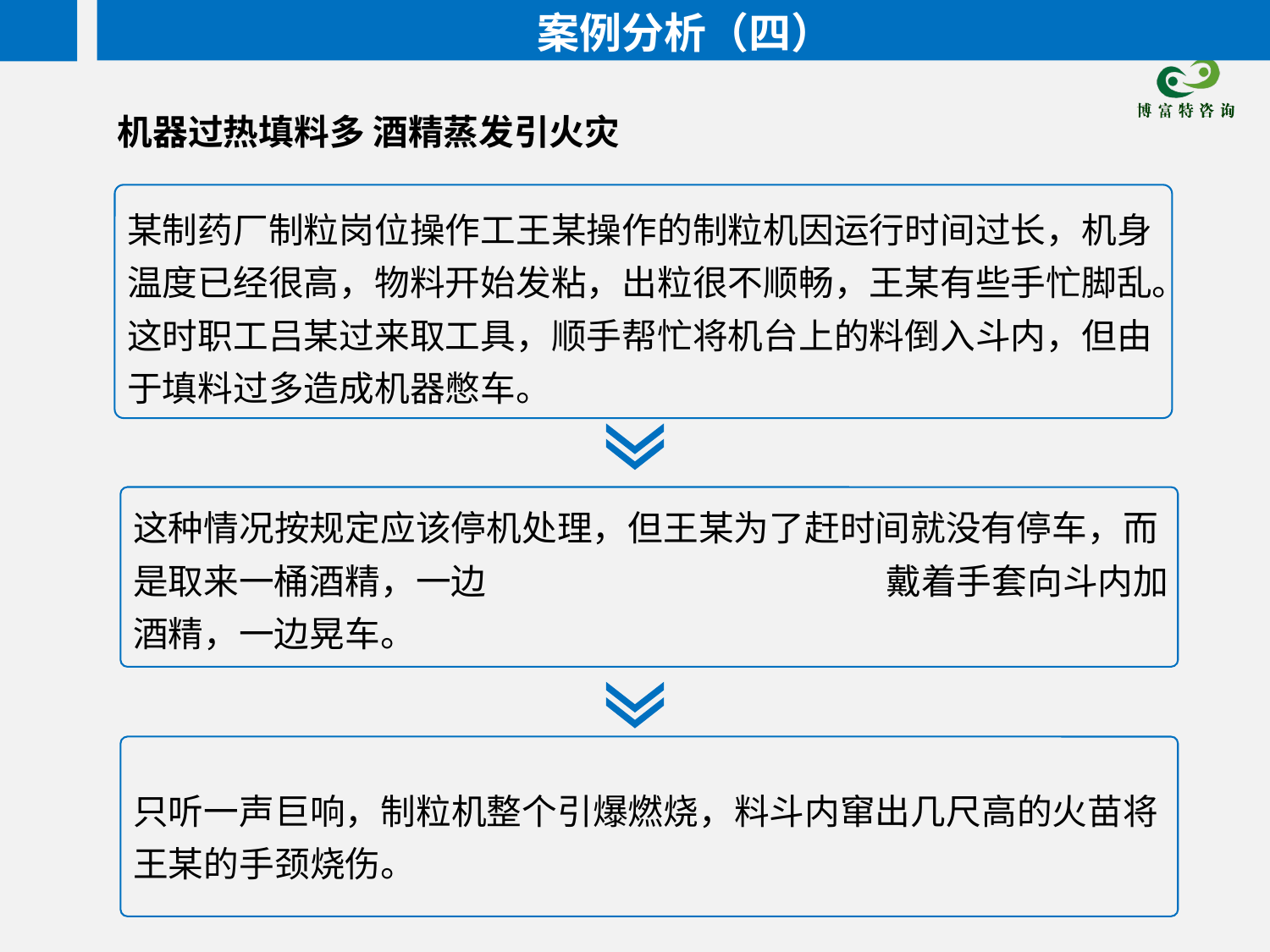

案例分析（四）
机器过热填料多 酒精蒸发引火灾

某制药厂制粒岗位操作工王某操作的制粒机因运行时间过长，机身温度已经很高，物料开始发粘，出粒很不顺畅，王某有些手忙脚乱。这时职工吕某过来取工具，顺手帮忙将机台上的料倒入斗内，但由于填料过多造成机器憋车。

这种情况按规定应该停机处理，但王某为了赶时间就没有停车，而是取来一桶酒精，一边                                                   戴着手套向斗内加酒精，一边晃车。

只听一声巨响，制粒机整个引爆燃烧，料斗内窜出几尺高的火苗将王某的手颈烧伤。